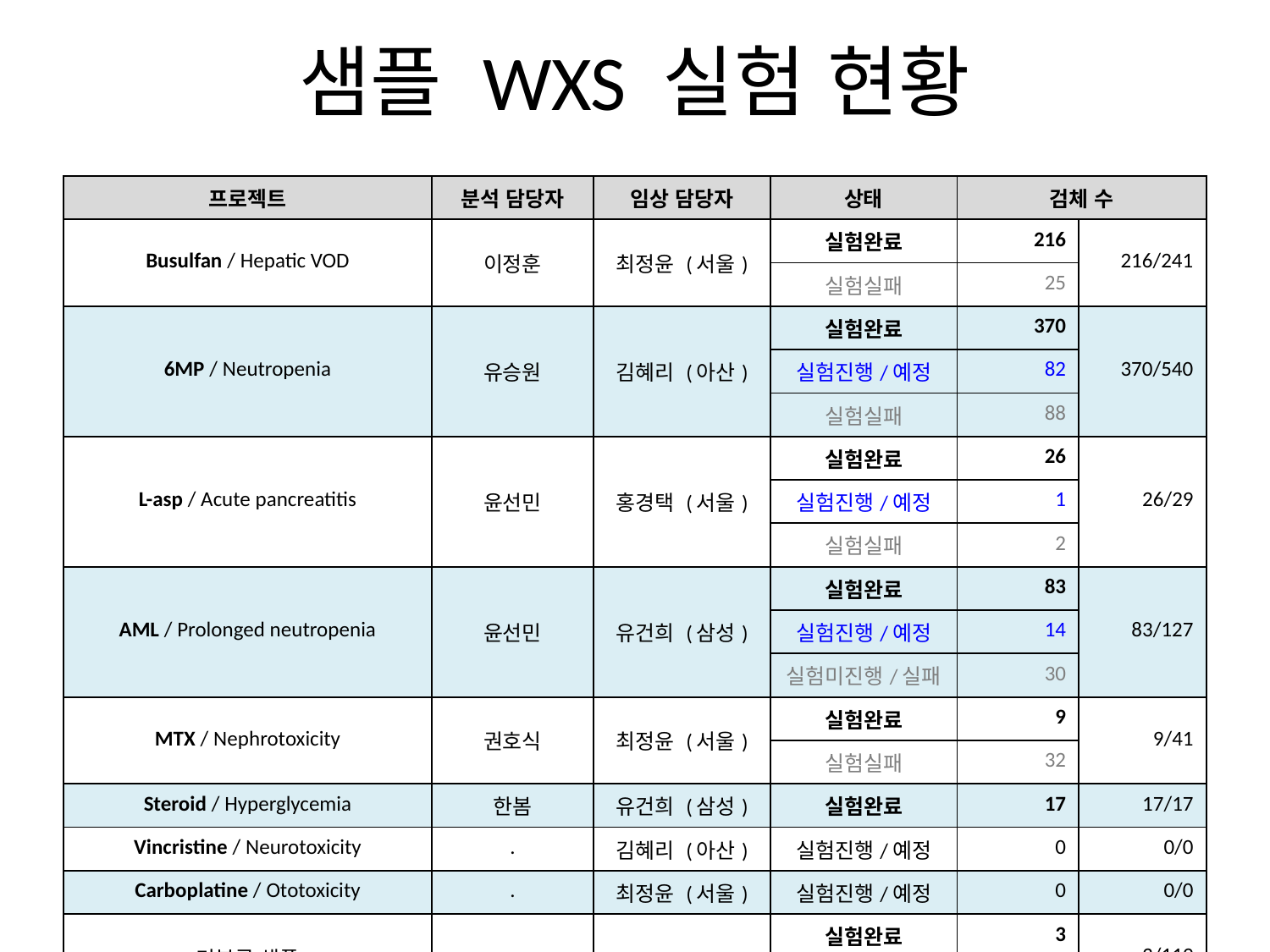

# 샘플 WXS 실험 현황
| 프로젝트 | 분석 담당자 | 임상 담당자 | 상태 | 검체 수 |  |
| --- | --- | --- | --- | --- | --- |
| Busulfan / Hepatic VOD | 이정훈 | 최정윤 (서울) | 실험완료 | 216 | 216/241 |
|  |  |  | 실험실패 | 25 |  |
| 6MP / Neutropenia | 유승원 | 김혜리 (아산) | 실험완료 | 370 | 370/540 |
|  |  |  | 실험진행/예정 | 82 |  |
|  |  |  | 실험실패 | 88 |  |
| L-asp / Acute pancreatitis | 윤선민 | 홍경택 (서울) | 실험완료 | 26 | 26/29 |
|  |  |  | 실험진행/예정 | 1 |  |
|  |  |  | 실험실패 | 2 |  |
| AML / Prolonged neutropenia | 윤선민 | 유건희 (삼성) | 실험완료 | 83 | 83/127 |
|  |  |  | 실험진행/예정 | 14 |  |
|  |  |  | 실험미진행/실패 | 30 |  |
| MTX / Nephrotoxicity | 권호식 | 최정윤 (서울) | 실험완료 | 9 | 9/41 |
|  |  |  | 실험실패 | 32 |  |
| Steroid / Hyperglycemia | 한봄 | 유건희 (삼성) | 실험완료 | 17 | 17/17 |
| Vincristine / Neurotoxicity | . | 김혜리 (아산) | 실험진행/예정 | 0 | 0/0 |
| Carboplatine / Ototoxicity | . | 최정윤 (서울) | 실험진행/예정 | 0 | 0/0 |
| 미분류 샘플 |  |  | 실험완료 | 3 | 3/119 |
|  |  |  | 실험진행/예정 | 116 |  |
| Total |  |  |  | 724/1114 |  |